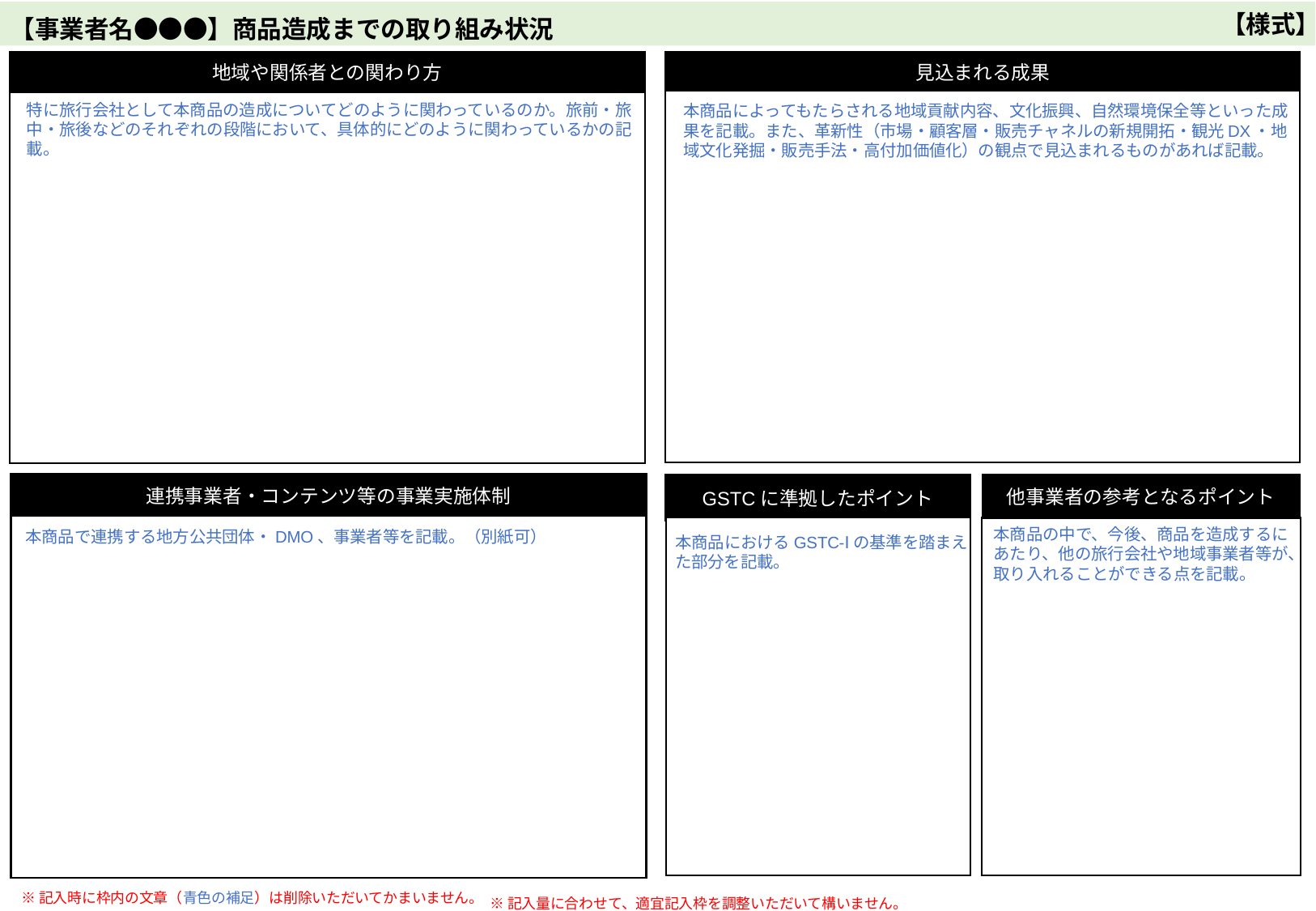

【様式】
【事業者名●●●】商品造成までの取り組み状況
見込まれる成果
地域や関係者との関わり方

特に旅行会社として本商品の造成についてどのように関わっているのか。旅前・旅中・旅後などのそれぞれの段階において、具体的にどのように関わっているかの記載。
本商品によってもたらされる地域貢献内容、文化振興、自然環境保全等といった成果を記載。また、革新性（市場・顧客層・販売チャネルの新規開拓・観光DX・地域文化発掘・販売手法・高付加価値化）の観点で見込まれるものがあれば記載。
連携事業者・コンテンツ等の事業実施体制
GSTCに準拠したポイント
他事業者の参考となるポイント

本商品の中で、今後、商品を造成するにあたり、他の旅行会社や地域事業者等が、取り入れることができる点を記載。
本商品で連携する地方公共団体・DMO、事業者等を記載。（別紙可）
本商品におけるGSTC-Ⅰの基準を踏まえた部分を記載。
※記入時に枠内の文章（青色の補足）は削除いただいてかまいません。
※記入量に合わせて、適宜記入枠を調整いただいて構いません。